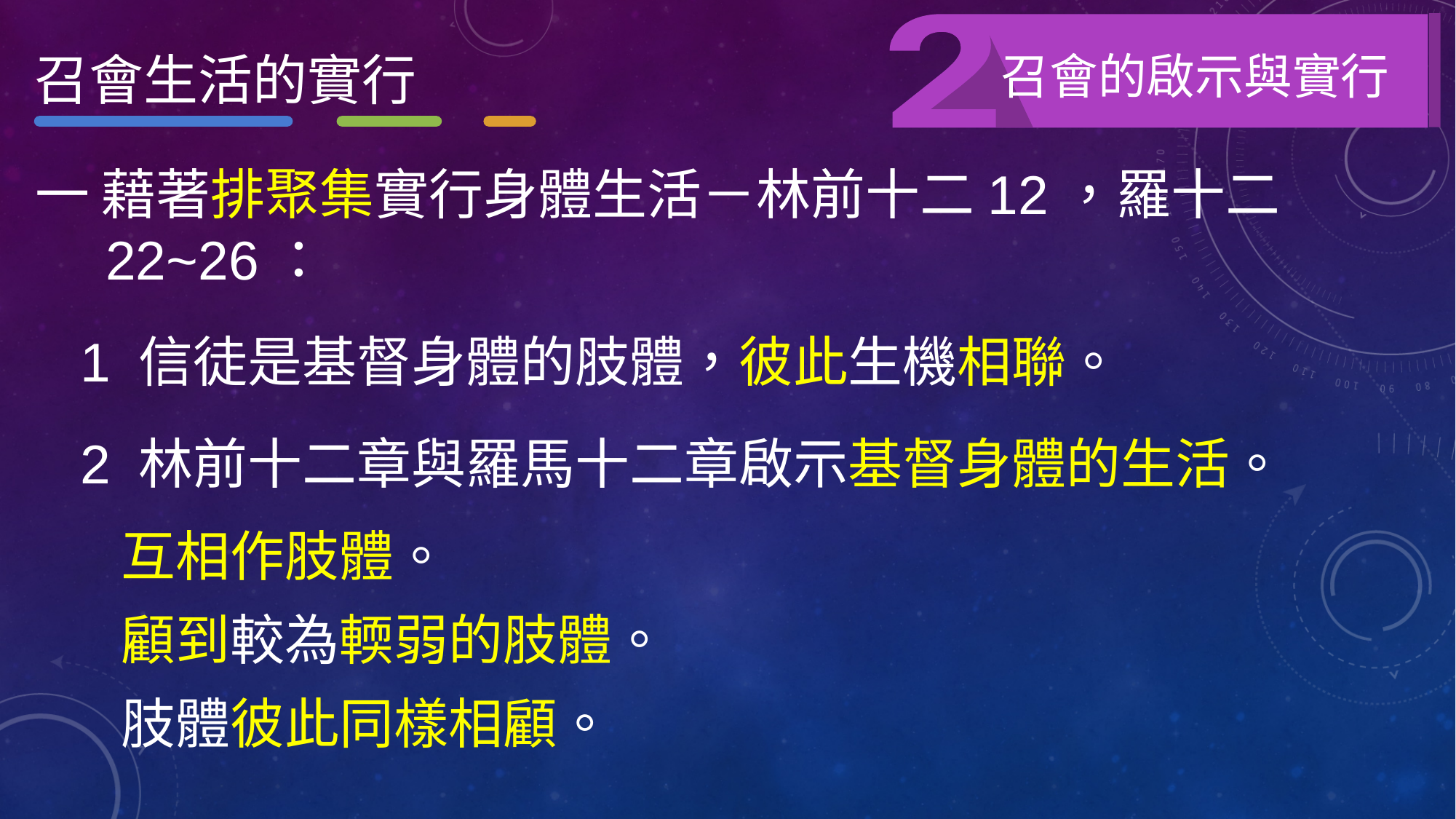

召會的啟示與實行

召會生活的實行
召會的啟示與實行

一 藉著排聚集實行身體生活－林前十二12，羅十二22~26：
   1 信徒是基督身體的肢體，彼此生機相聯。
   2 林前十二章與羅馬十二章啟示基督身體的生活。
      互相作肢體。
      顧到較為輭弱的肢體。
      肢體彼此同樣相顧。